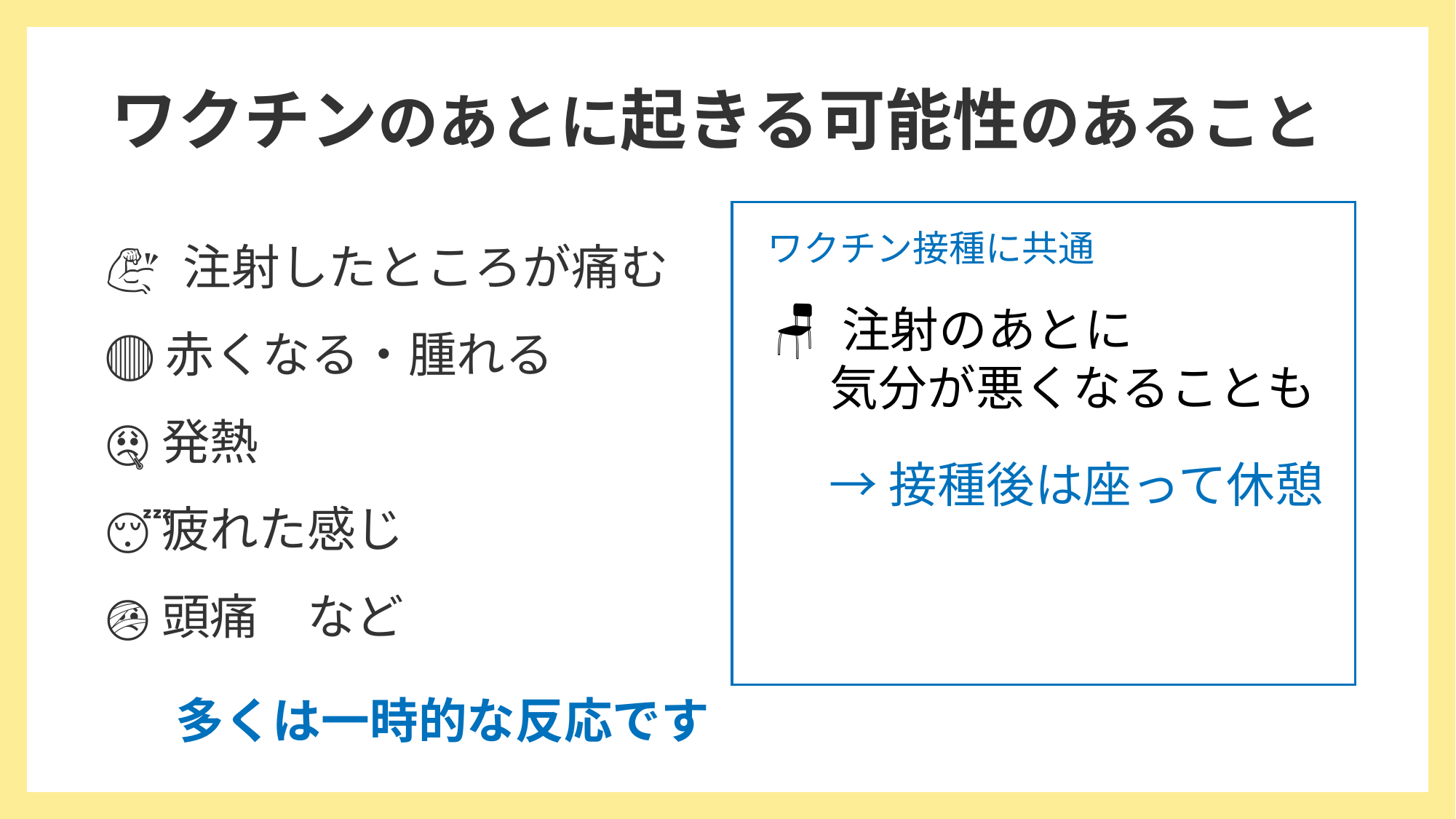

# ワクチンのあとに起きる可能性のあること

💪 注射したところが痛む
🔴 赤くなる・腫れる
🤒 発熱
😴 疲れた感じ
🤕 頭痛　など
ワクチン接種に共通
🪑 注射のあとに
　 気分が悪くなることも
→接種後は座って休憩
多くは一時的な反応です